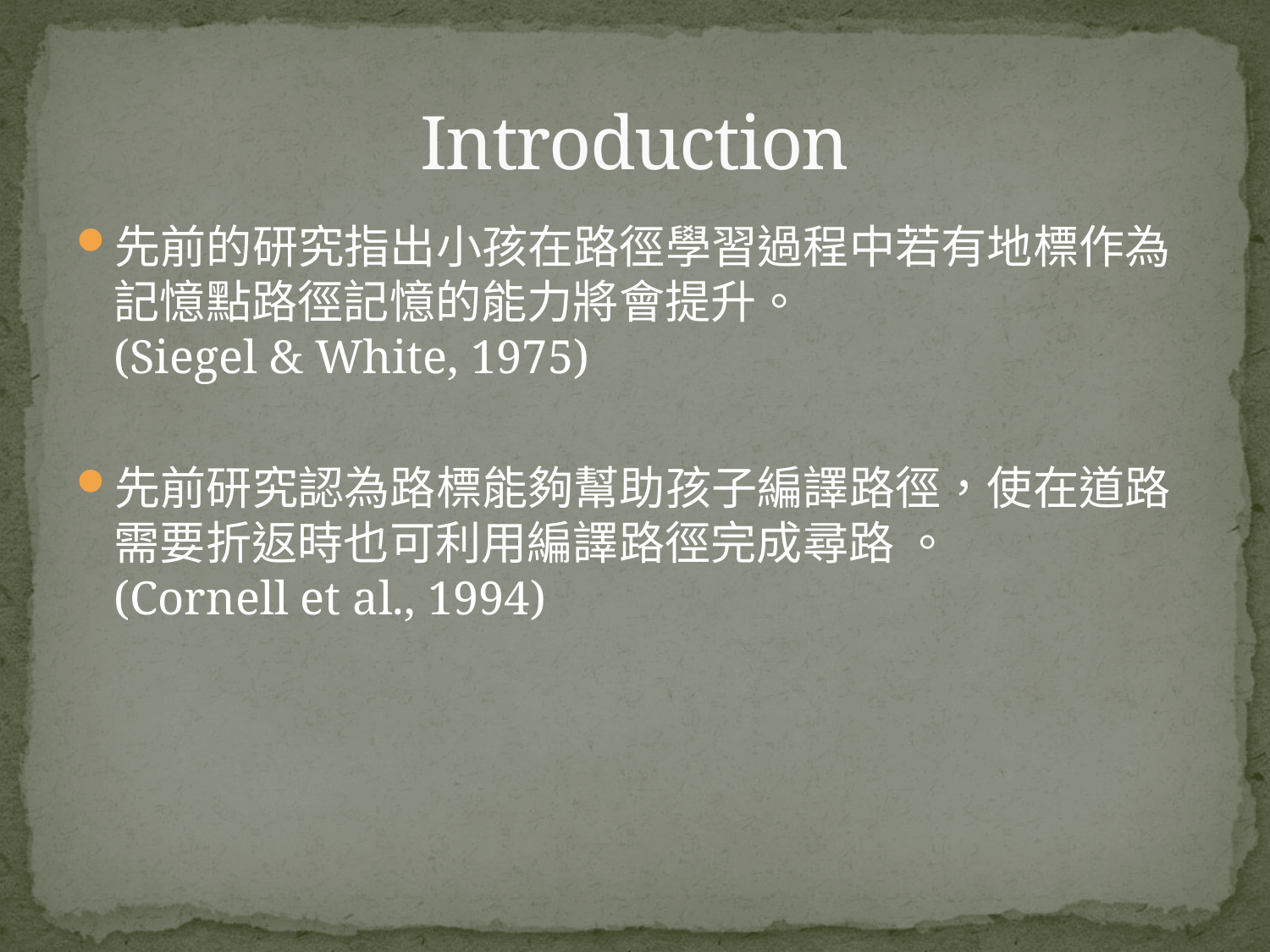

# Introduction
先前的研究指出小孩在路徑學習過程中若有地標作為記憶點路徑記憶的能力將會提升。                                 (Siegel & White, 1975)

先前研究認為路標能夠幫助孩子編譯路徑，使在道路需要折返時也可利用編譯路徑完成尋路 。                      (Cornell et al., 1994)